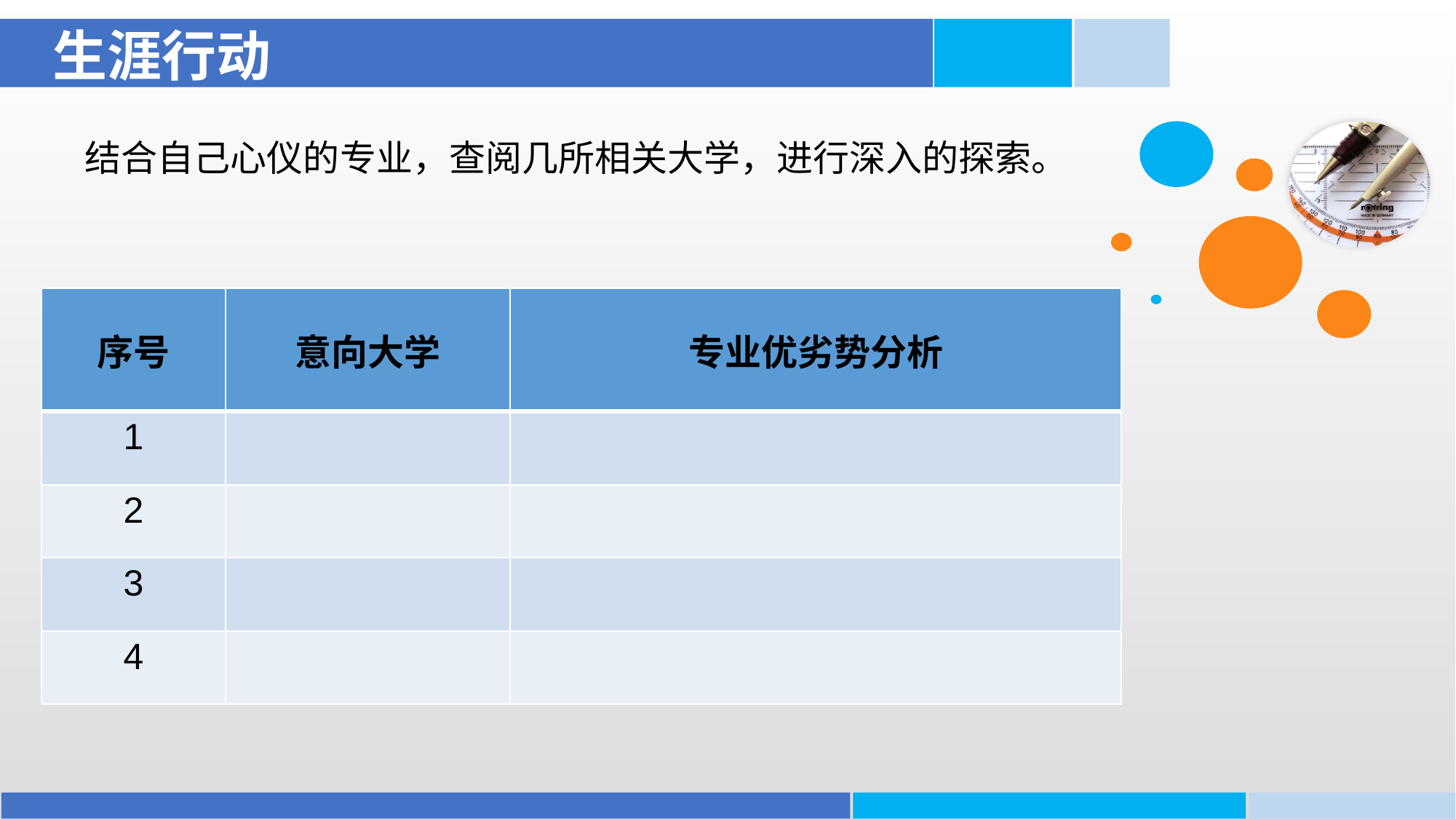

生涯行动
结合自己心仪的专业，查阅几所相关大学，进行深入的探索。

| 序号 | 意向大学 | 专业优劣势分析 |
| --- | --- | --- |
| 1 |  |  |
| 2 |  |  |
| 3 |  |  |
| 4 |  |  |